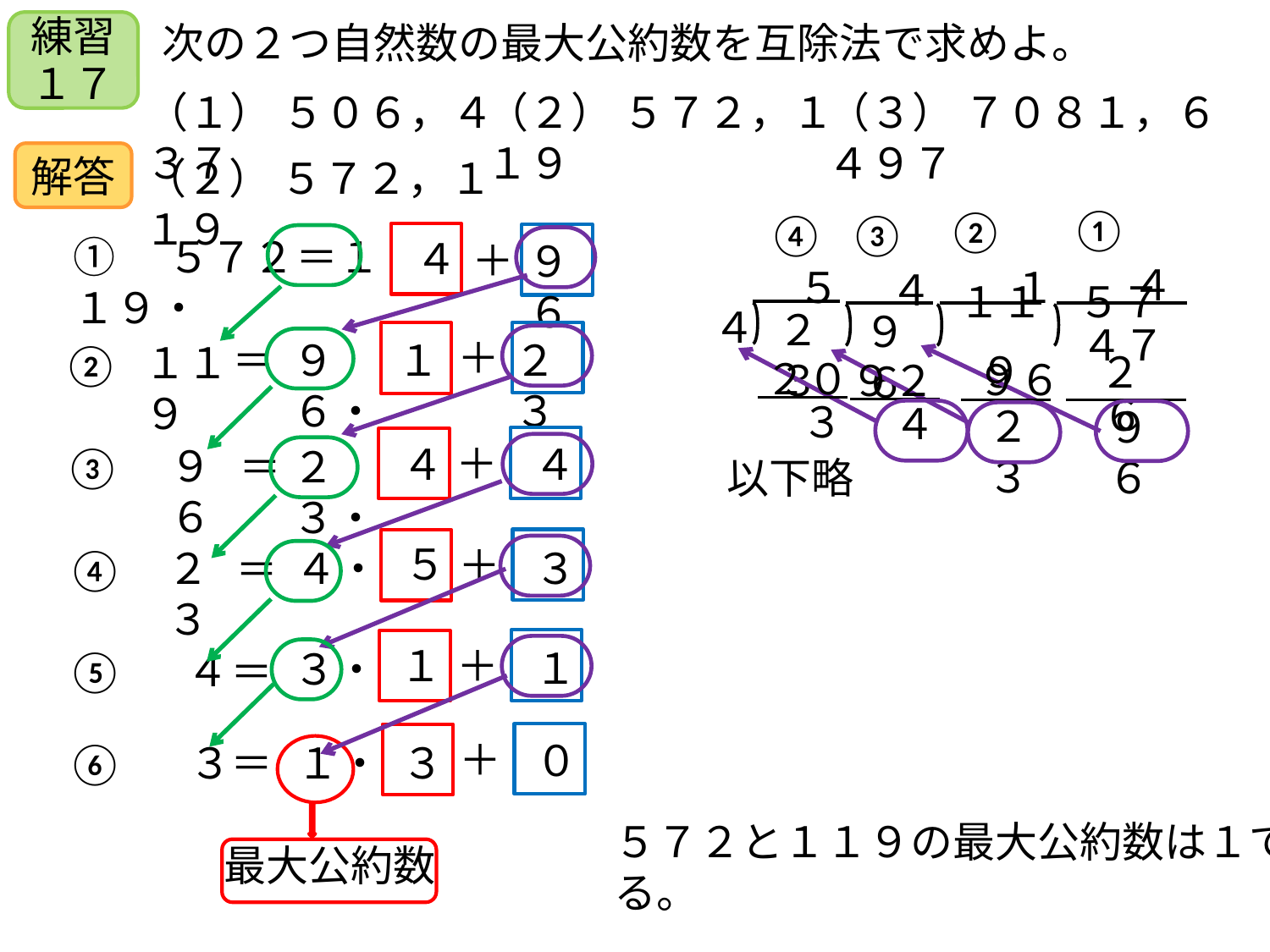

次の２つ自然数の最大公約数を互除法で求めよ。
練習１７
（１） ５０６，４３７
（２） ５７２，１１９
（３） ７０８１，６４９７
解答
（２） ５７２，１１９
①
②
④
③

①　５７２＝１１９・
＋

４

９６
４
１
５
４
４
１１９
５７２
２３
９６

＋
９６・

２３
１
＝

１１９
②
２０
９６
４７６
９２
３
４
２３
９６

＋
２３・
４
４
９６
③

＝

以下略

＋
４・
５
３
２３

④
＝

＋
３・
１

１
⑤
４
＝

＋
１・
０
⑥
３
＝
３

５７２と１１９の最大公約数は１である。
最大公約数